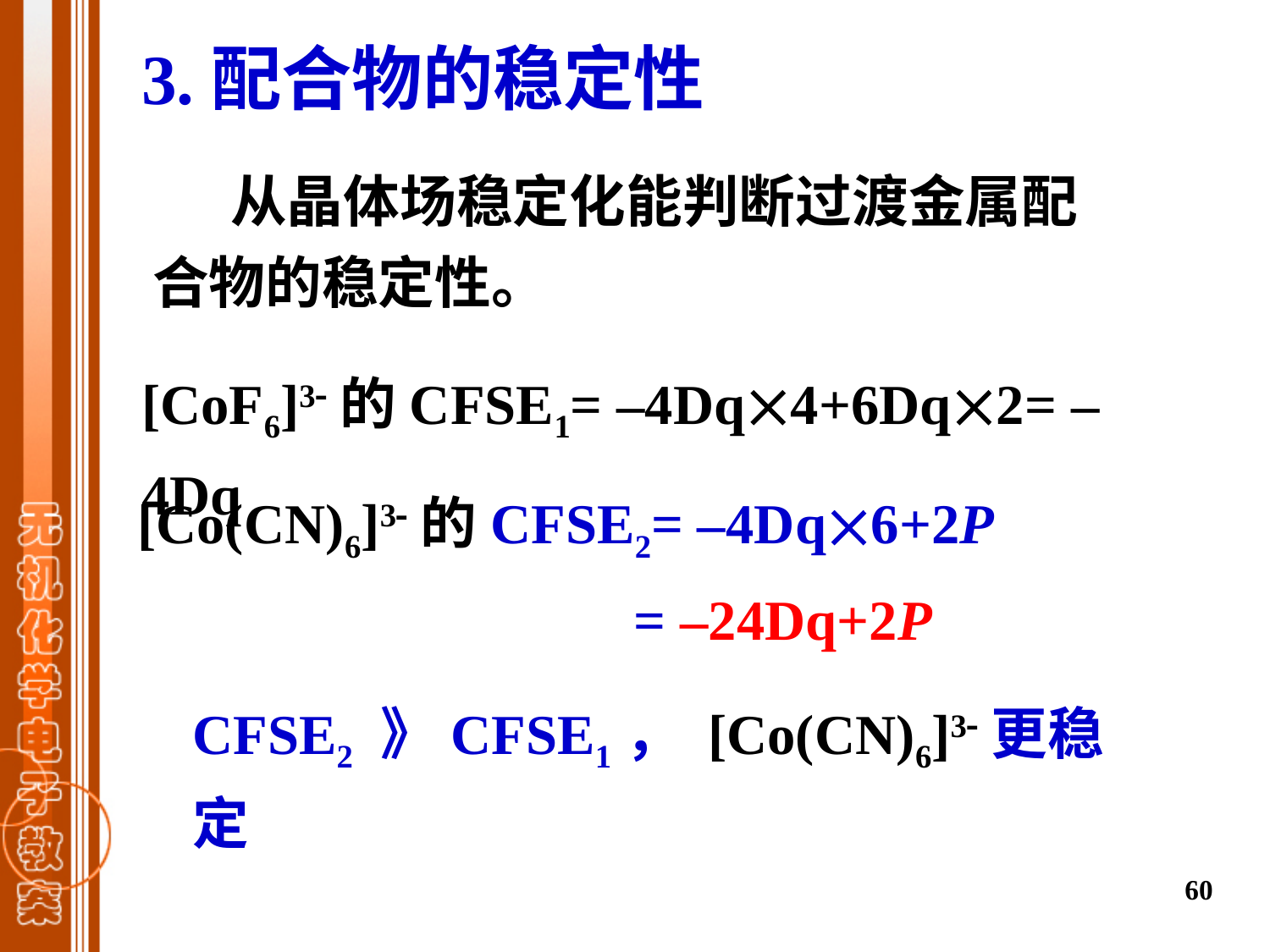

3.配合物的稳定性
     从晶体场稳定化能判断过渡金属配合物的稳定性。
[CoF6]3−的CFSE1= –4Dq×4+6Dq×2= –4Dq
[Co(CN)6]3−的CFSE2= –4Dq×6+2P
                                   = –24Dq+2P
CFSE2 》CFSE1， [Co(CN)6]3−更稳定
60